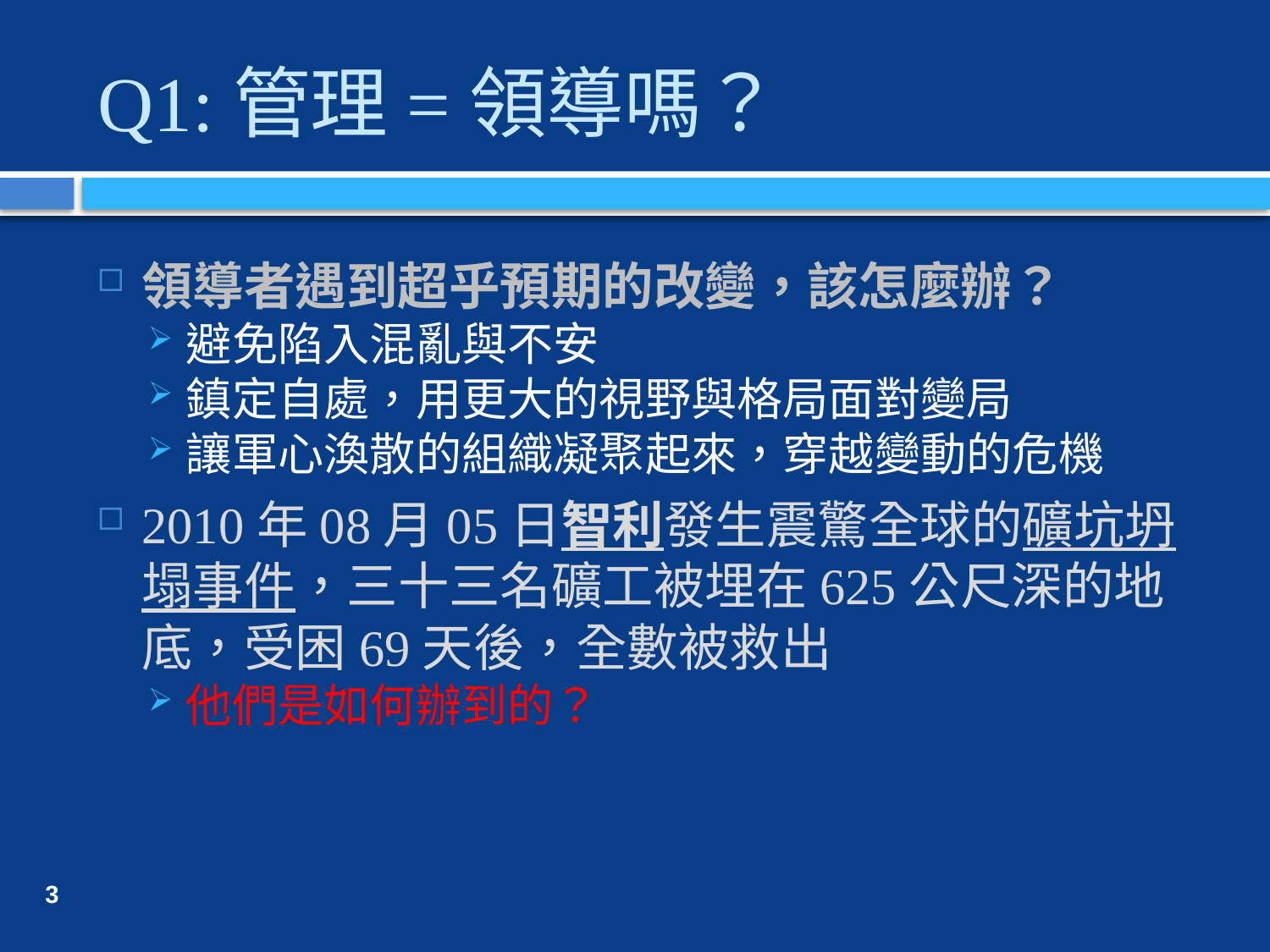

# Q1:管理=領導嗎？

領導者遇到超乎預期的改變，該怎麼辦？
避免陷入混亂與不安
鎮定自處，用更大的視野與格局面對變局
讓軍心渙散的組織凝聚起來，穿越變動的危機
2010年08月05日智利發生震驚全球的礦坑坍塌事件，三十三名礦工被埋在625公尺深的地底，受困69天後，全數被救出
他們是如何辦到的？
3